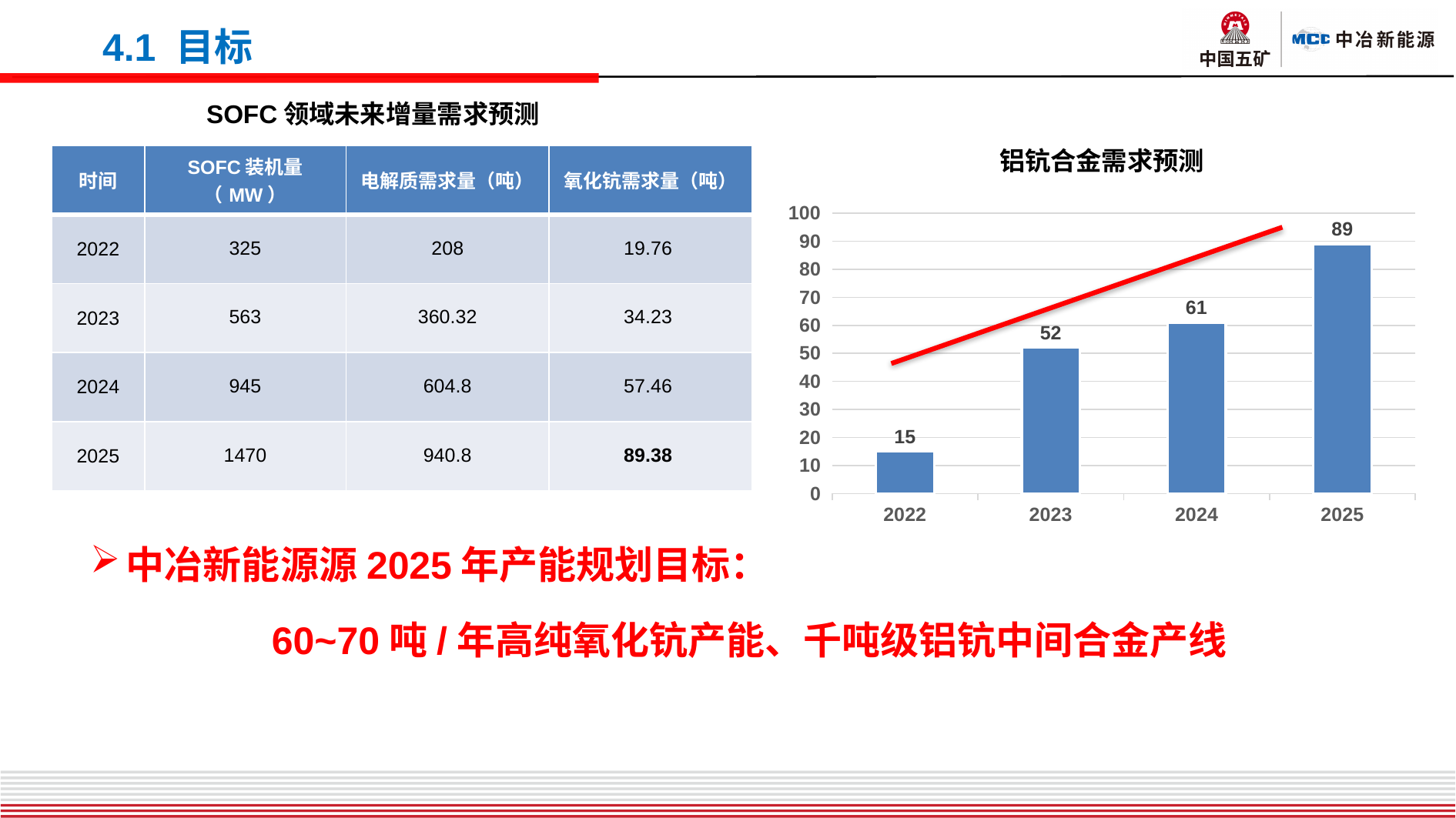

4.1 目标
SOFC领域未来增量需求预测
铝钪合金需求预测
| 时间 | SOFC装机量（MW） | 电解质需求量（吨） | 氧化钪需求量（吨） |
| --- | --- | --- | --- |
| 2022 | 325 | 208 | 19.76 |
| 2023 | 563 | 360.32 | 34.23 |
| 2024 | 945 | 604.8 | 57.46 |
| 2025 | 1470 | 940.8 | 89.38 |

### Chart

| Category | 氧化钪需求 |
|---|---|
| 2022 | 15.0 |
| 2023 | 52.0 |
| 2024 | 61.0 |
| 2025 | 89.0 |
中冶新能源源2025年产能规划目标：
    60~70吨/年高纯氧化钪产能、千吨级铝钪中间合金产线